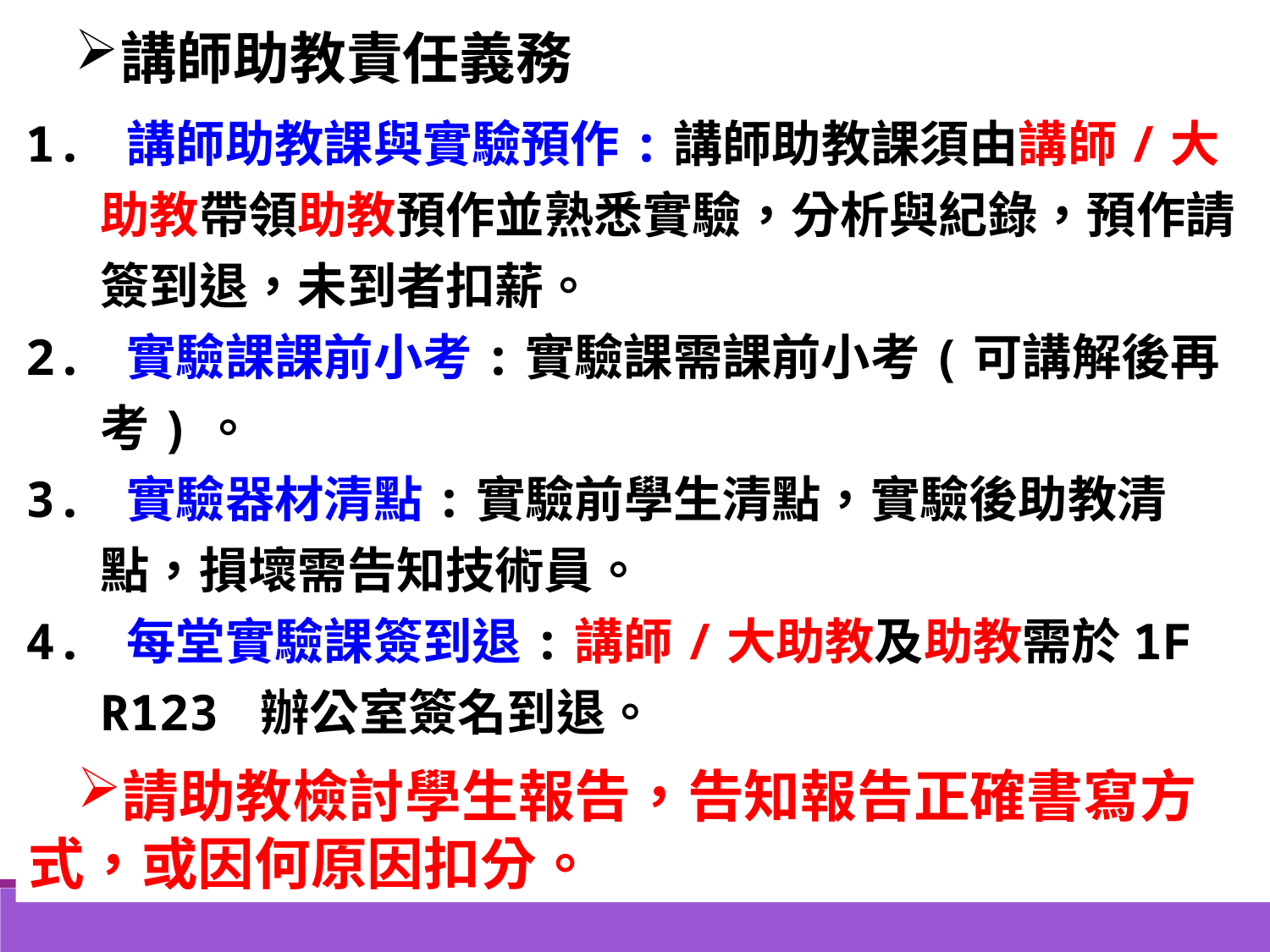

講師助教責任義務
1. 講師助教課與實驗預作:講師助教課須由講師/大助教帶領助教預作並熟悉實驗，分析與紀錄，預作請簽到退，未到者扣薪。
2. 實驗課課前小考:實驗課需課前小考(可講解後再考)。
3. 實驗器材清點:實驗前學生清點，實驗後助教清點，損壞需告知技術員。
4. 每堂實驗課簽到退:講師/大助教及助教需於1F R123 辦公室簽名到退。
請助教檢討學生報告，告知報告正確書寫方式，或因何原因扣分。